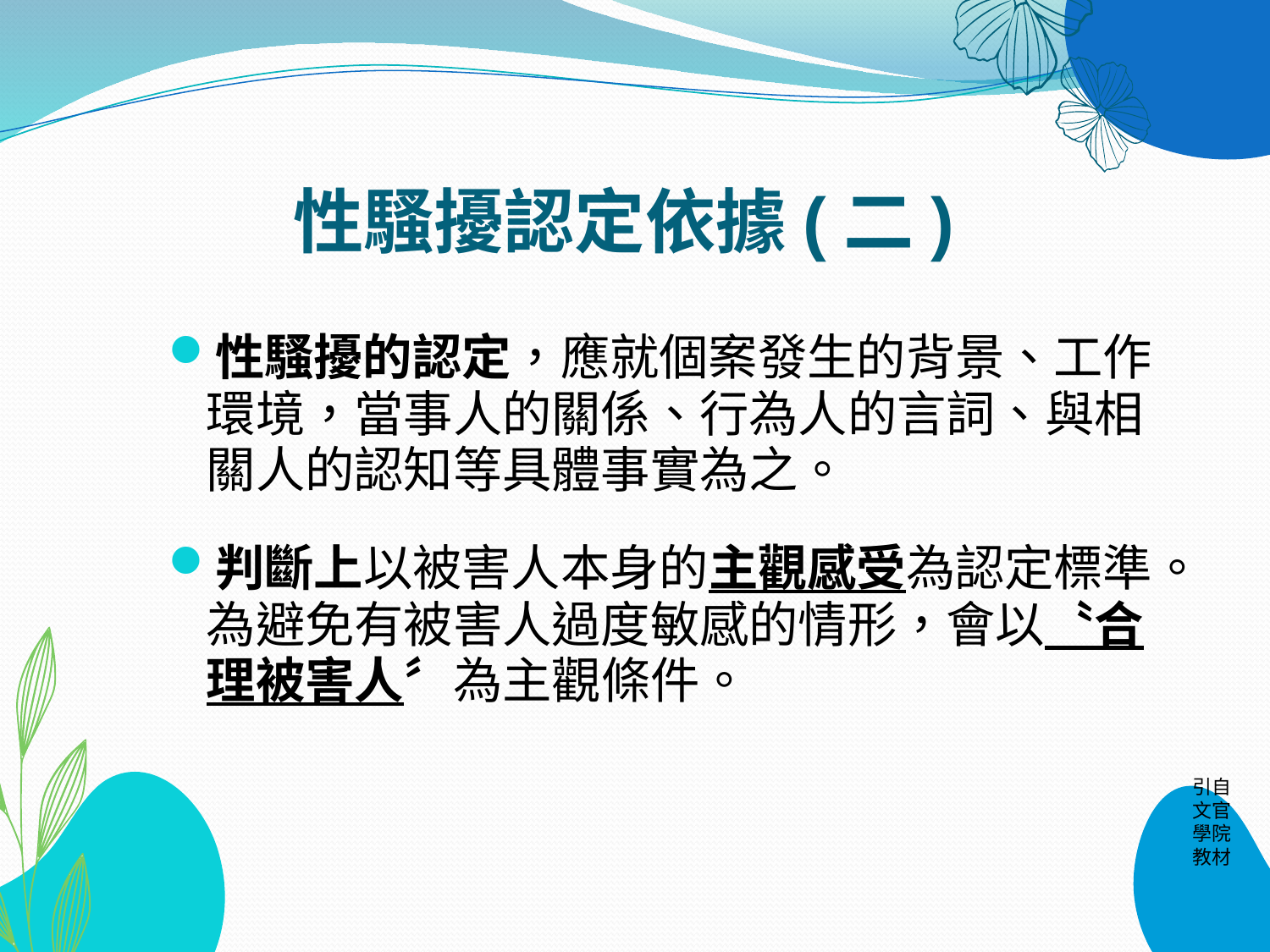

# 性騷擾認定依據(二)
性騷擾的認定，應就個案發生的背景、工作環境，當事人的關係、行為人的言詞、與相關人的認知等具體事實為之。
判斷上以被害人本身的主觀感受為認定標準。為避免有被害人過度敏感的情形，會以〝合理被害人〞為主觀條件。

引自文官學院教材